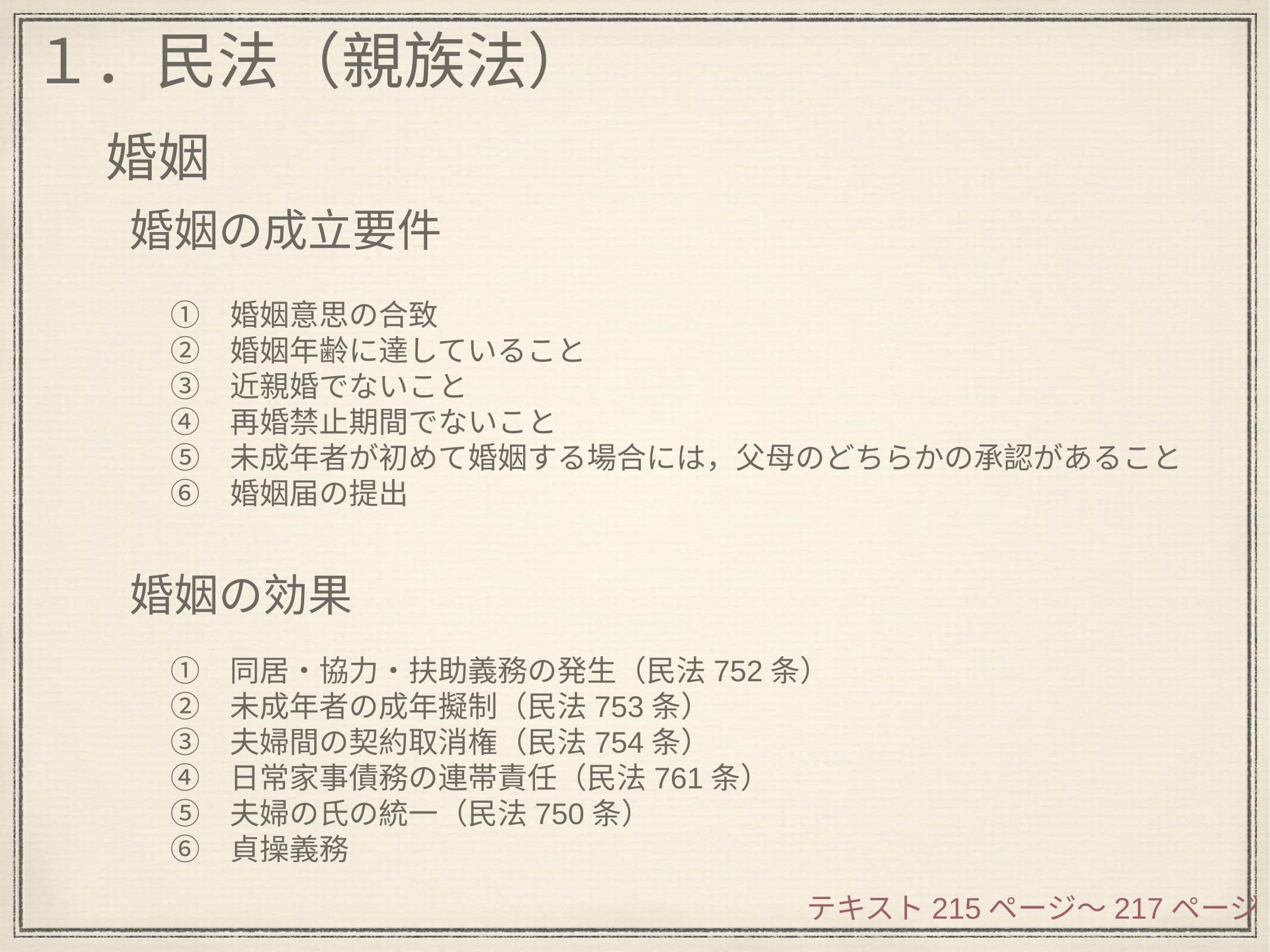

１．民法（親族法）
婚姻
婚姻の成立要件
　①　婚姻意思の合致
　②　婚姻年齢に達していること
　③　近親婚でないこと
　④　再婚禁止期間でないこと
　⑤　未成年者が初めて婚姻する場合には，父母のどちらかの承認があること
　⑥　婚姻届の提出
婚姻の効果
　①　同居・協力・扶助義務の発生（民法752条）
　②　未成年者の成年擬制（民法753条）
　③　夫婦間の契約取消権（民法754条）
　④　日常家事債務の連帯責任（民法761条）
　⑤　夫婦の氏の統一（民法750条）
　⑥　貞操義務
テキスト215ページ〜217ページ